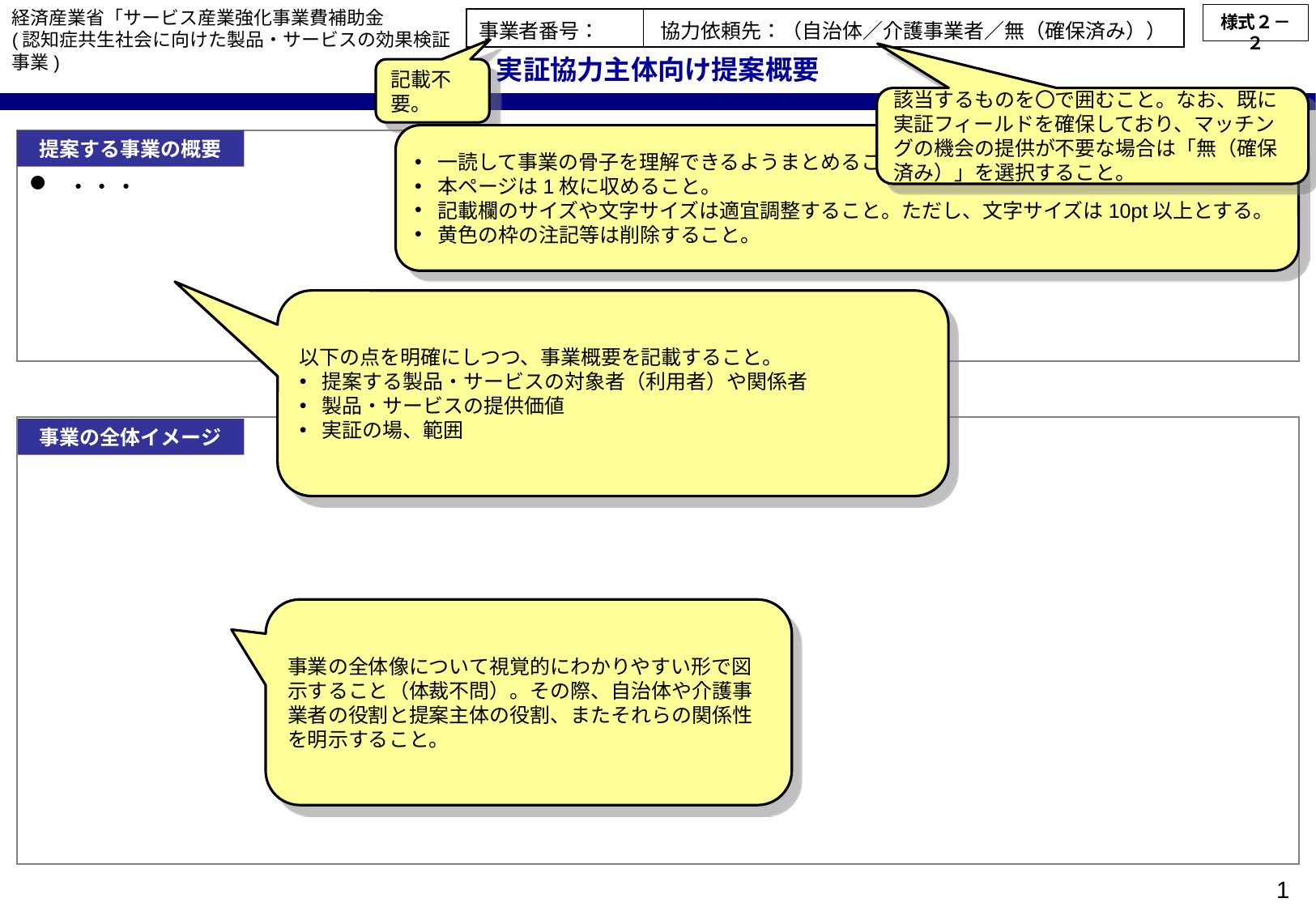

経済産業省「サービス産業強化事業費補助金
(認知症共生社会に向けた製品・サービスの効果検証事業)
様式２－２
| 事業者番号： | 協力依頼先：（自治体／介護事業者／無（確保済み）） |
| --- | --- |
実証協力主体向け提案概要
記載不要。
該当するものを〇で囲むこと。なお、既に実証フィールドを確保しており、マッチングの機会の提供が不要な場合は「無（確保済み）」を選択すること。
一読して事業の骨子を理解できるようまとめること。
本ページは1枚に収めること。
記載欄のサイズや文字サイズは適宜調整すること。ただし、文字サイズは10pt以上とする。
黄色の枠の注記等は削除すること。
提案する事業の概要

・・・
以下の点を明確にしつつ、事業概要を記載すること。
提案する製品・サービスの対象者（利用者）や関係者
製品・サービスの提供価値
実証の場、範囲

事業の全体イメージ
事業の全体像について視覚的にわかりやすい形で図示すること（体裁不問）。その際、自治体や介護事業者の役割と提案主体の役割、またそれらの関係性を明示すること。